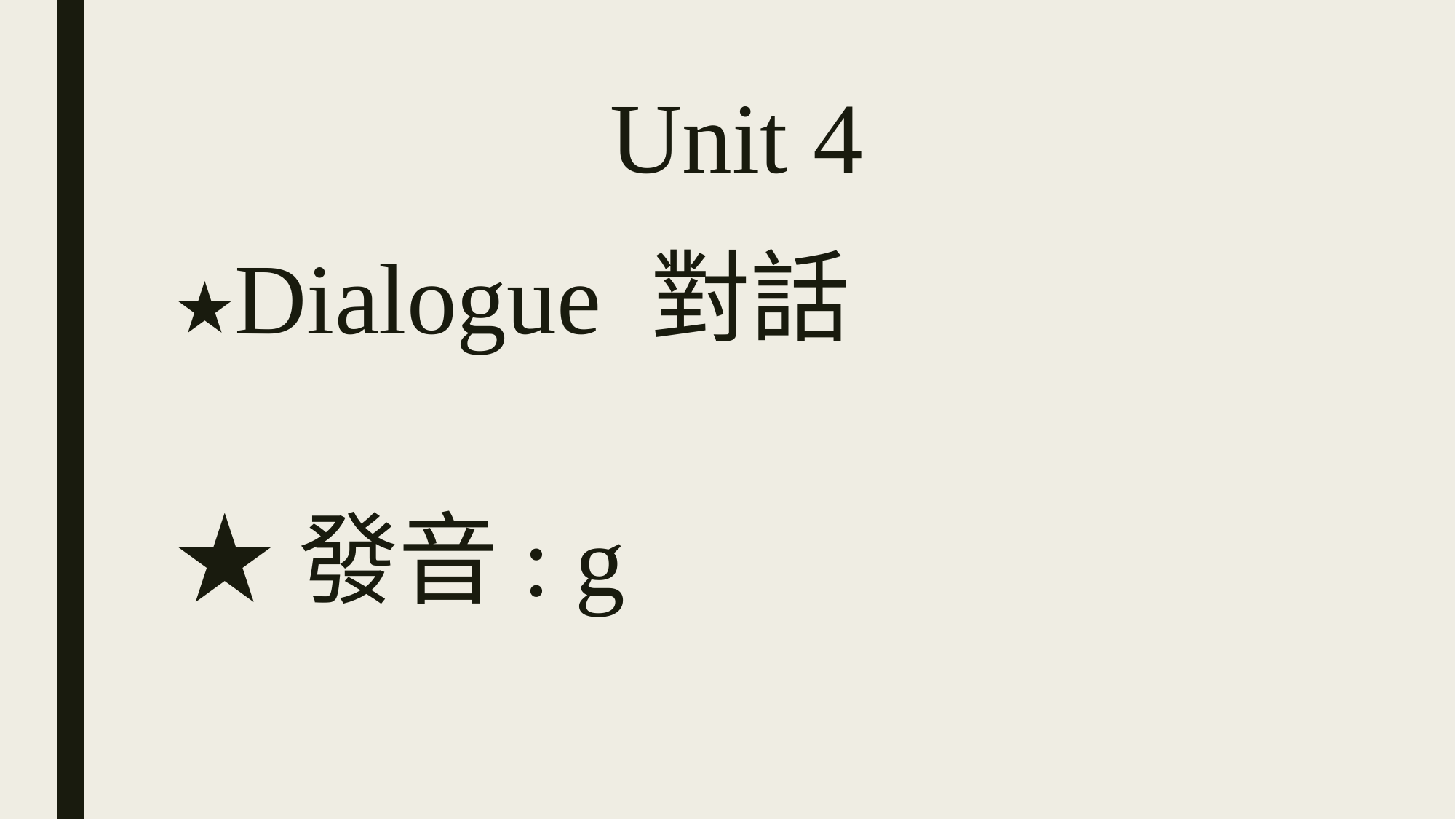

# Unit 4
★Dialogue 對話

★發音: g